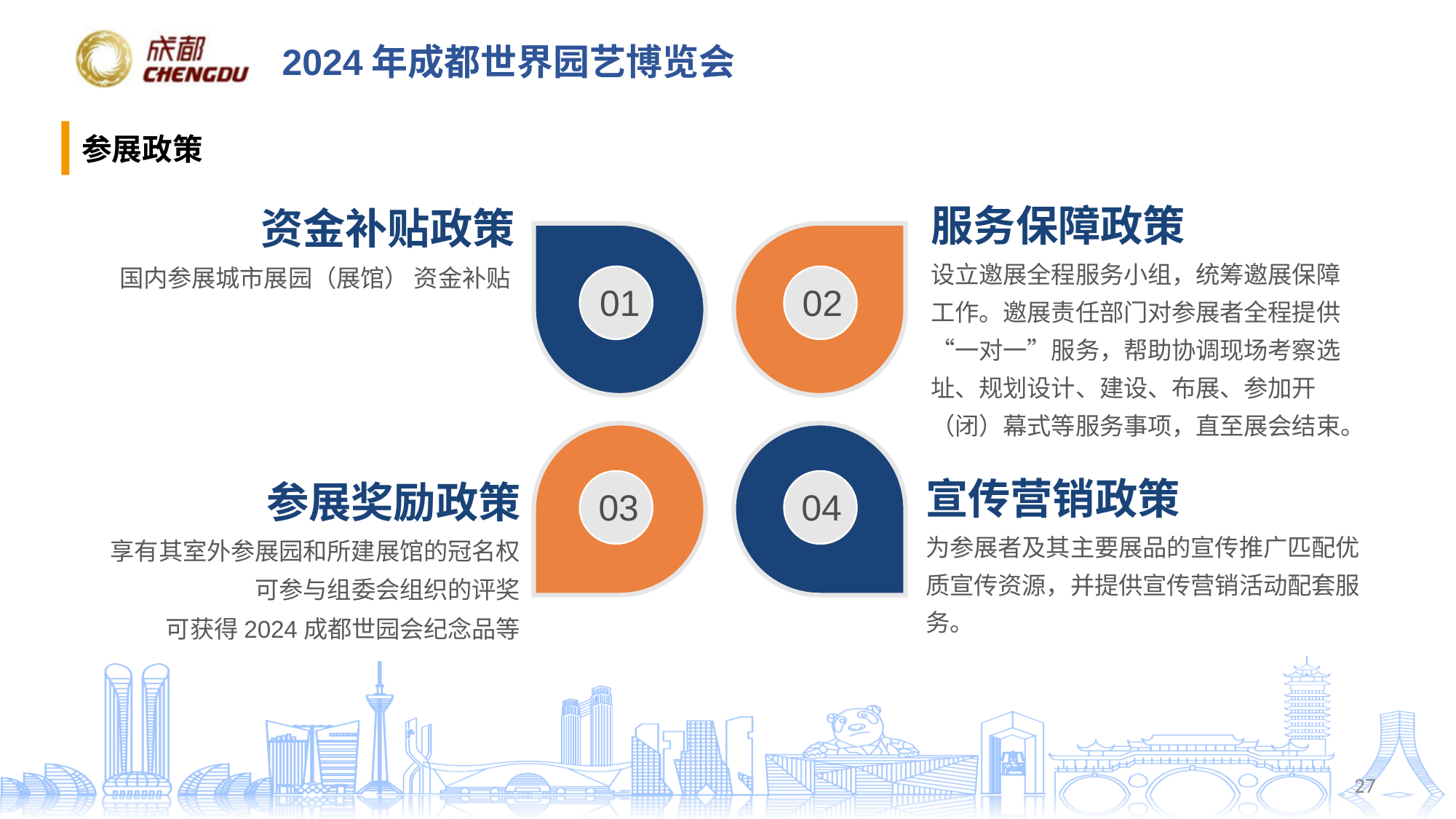

参展政策
服务保障政策
设立邀展全程服务小组，统筹邀展保障工作。邀展责任部门对参展者全程提供“一对一”服务，帮助协调现场考察选址、规划设计、建设、布展、参加开（闭）幕式等服务事项，直至展会结束。
资金补贴政策
国内参展城市展园（展馆） 资金补贴

01

02
STEP 02

03

04
宣传营销政策
为参展者及其主要展品的宣传推广匹配优质宣传资源，并提供宣传营销活动配套服务。
参展奖励政策
享有其室外参展园和所建展馆的冠名权
可参与组委会组织的评奖
可获得2024成都世园会纪念品等

27